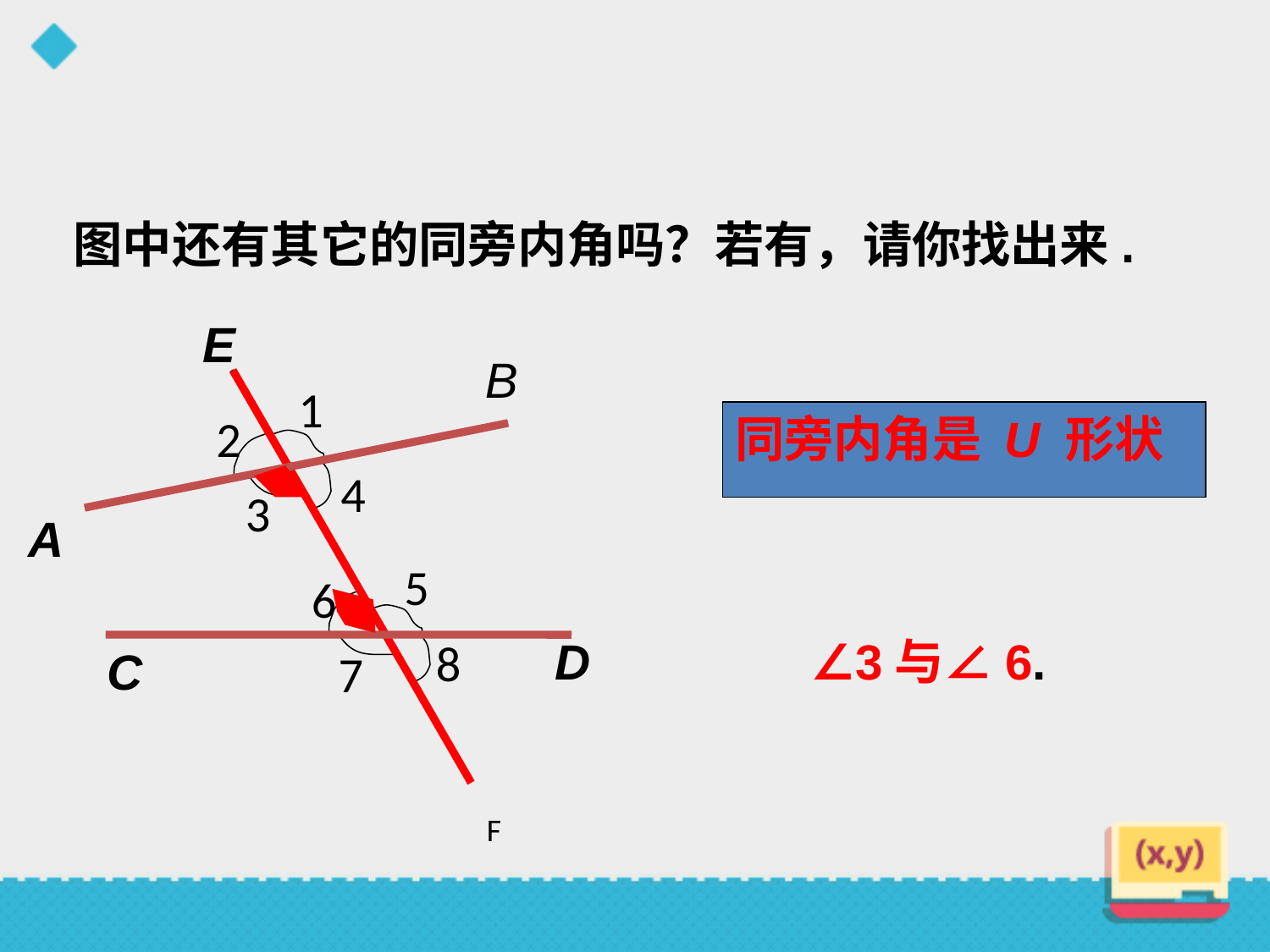

图中还有其它的同旁内角吗？若有，请你找出来.
E
B

1
2

同旁内角是 U 形状

4

3

A
5
6

D
∠3与∠6.
8

C
7
F